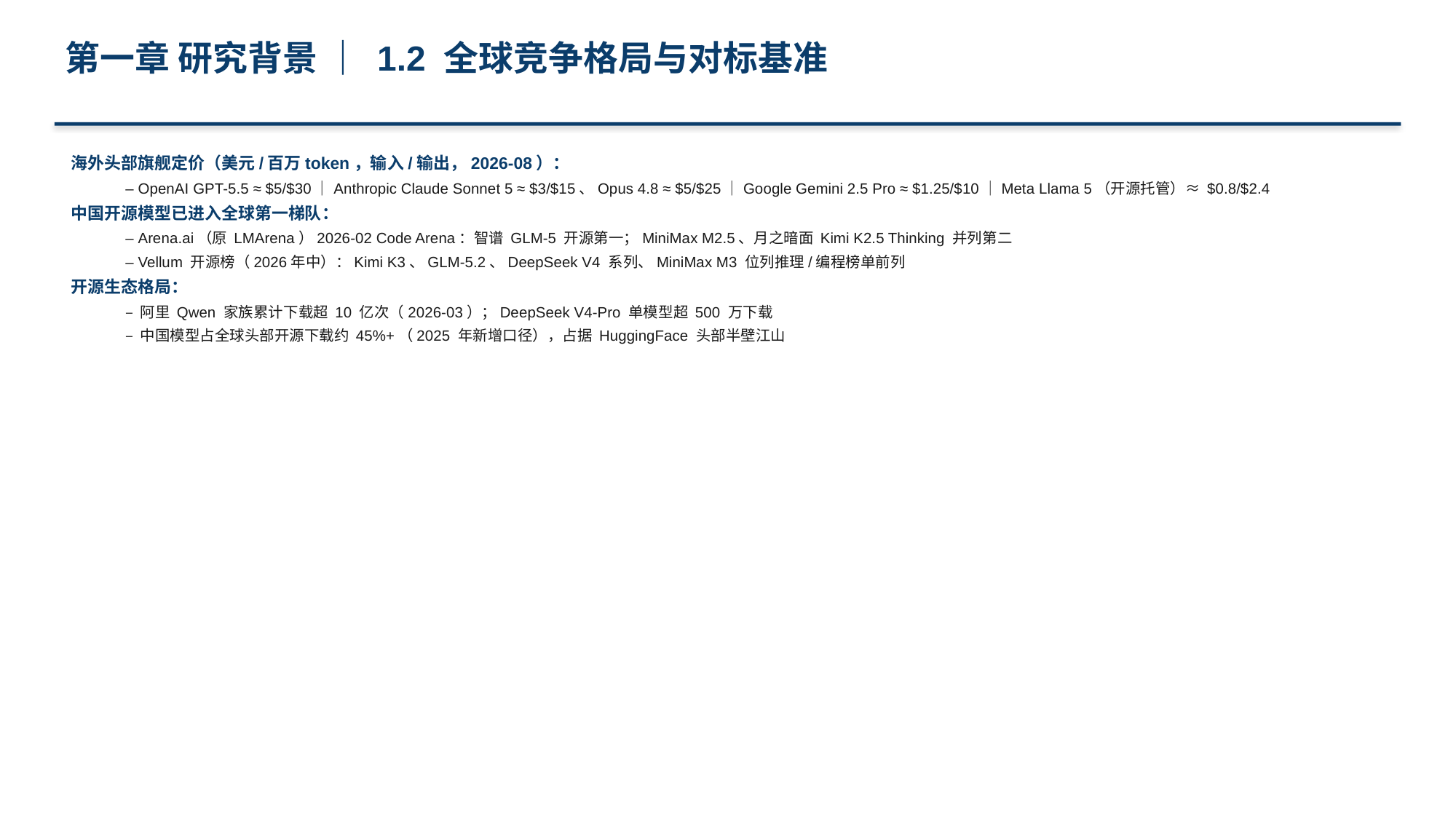

第一章 研究背景 ｜ 1.2 全球竞争格局与对标基准

海外头部旗舰定价（美元/百万token，输入/输出，2026-08）：
– OpenAI GPT-5.5 ≈ $5/$30｜Anthropic Claude Sonnet 5 ≈ $3/$15、Opus 4.8 ≈ $5/$25｜Google Gemini 2.5 Pro ≈ $1.25/$10｜Meta Llama 5（开源托管）≈ $0.8/$2.4
中国开源模型已进入全球第一梯队：
– Arena.ai（原 LMArena）2026-02 Code Arena：智谱 GLM-5 开源第一；MiniMax M2.5、月之暗面 Kimi K2.5 Thinking 并列第二
– Vellum 开源榜（2026年中）：Kimi K3、GLM-5.2、DeepSeek V4 系列、MiniMax M3 位列推理/编程榜单前列
开源生态格局：
– 阿里 Qwen 家族累计下载超 10 亿次（2026-03）；DeepSeek V4-Pro 单模型超 500 万下载
– 中国模型占全球头部开源下载约 45%+（2025 年新增口径），占据 HuggingFace 头部半壁江山